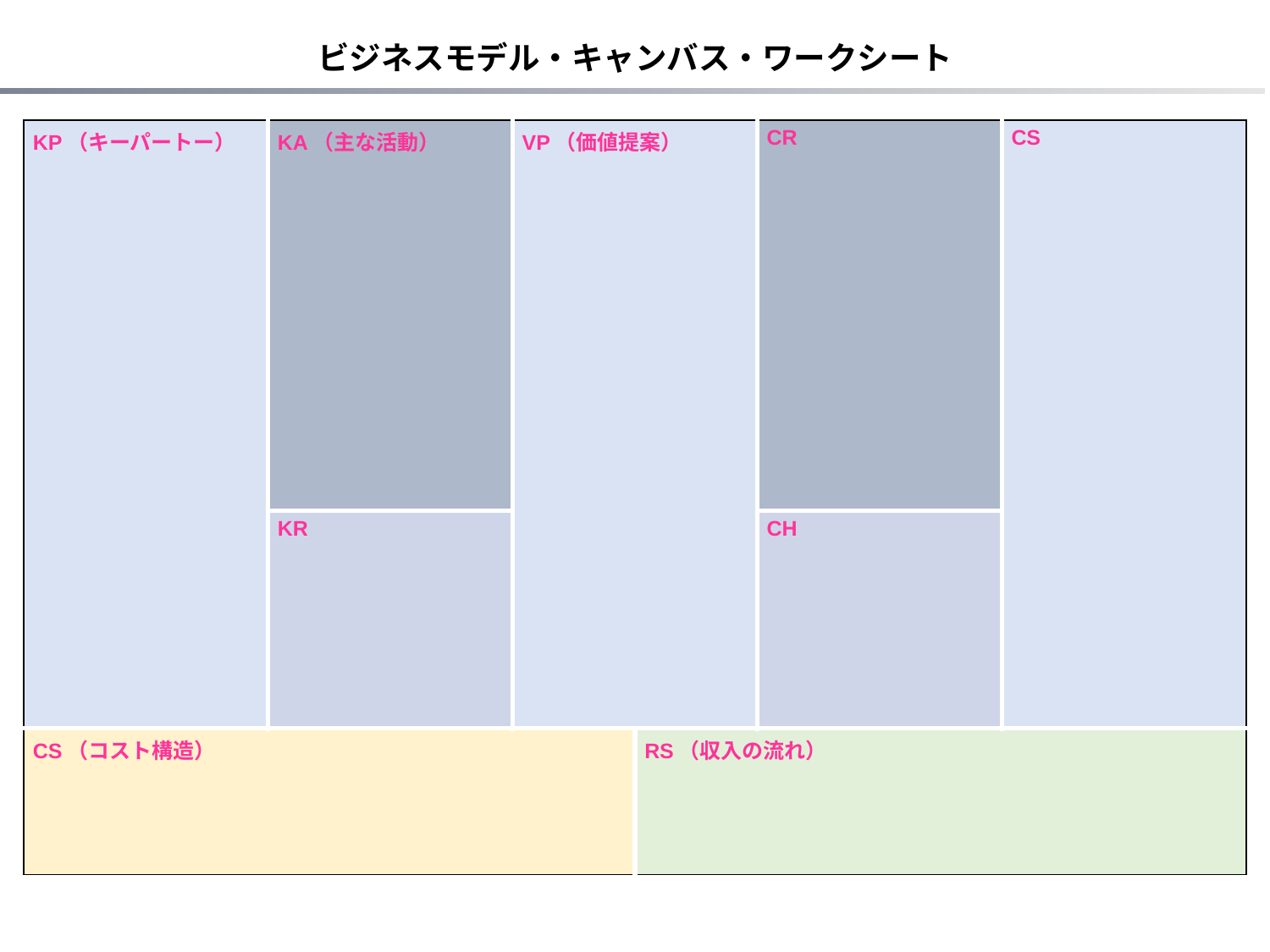

ビジネスモデル・キャンバス・ワークシート

| KP（キーパートー） | KA（主な活動） | VP（価値提案） |  | CR | CS |
| --- | --- | --- | --- | --- | --- |
|  | KR |  |  | CH |  |
| CS（コスト構造） |  |  | RS（収入の流れ） |  |  |